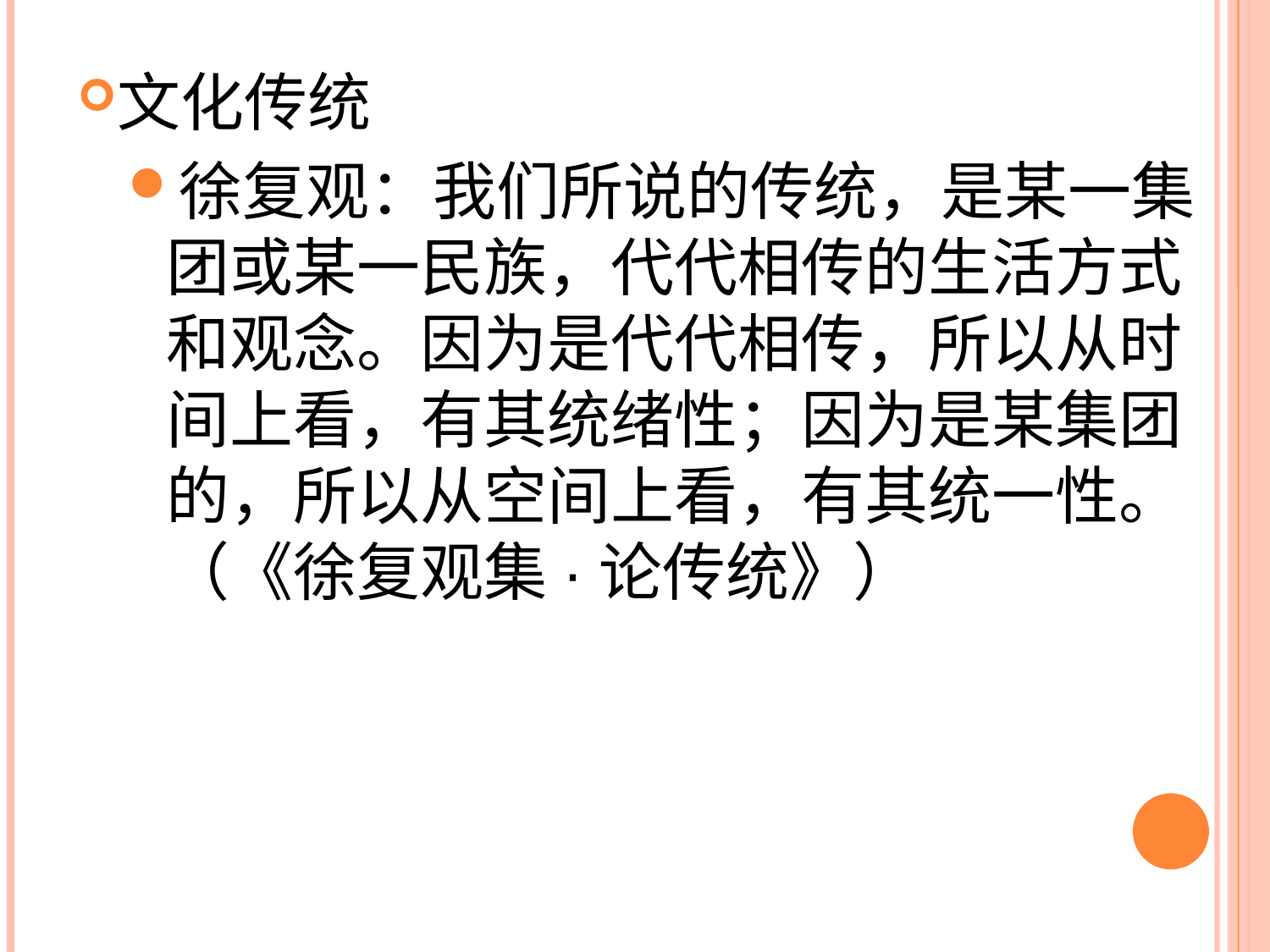

文化传统
徐复观：我们所说的传统，是某一集团或某一民族，代代相传的生活方式和观念。因为是代代相传，所以从时间上看，有其统绪性；因为是某集团的，所以从空间上看，有其统一性。（《徐复观集·论传统》）